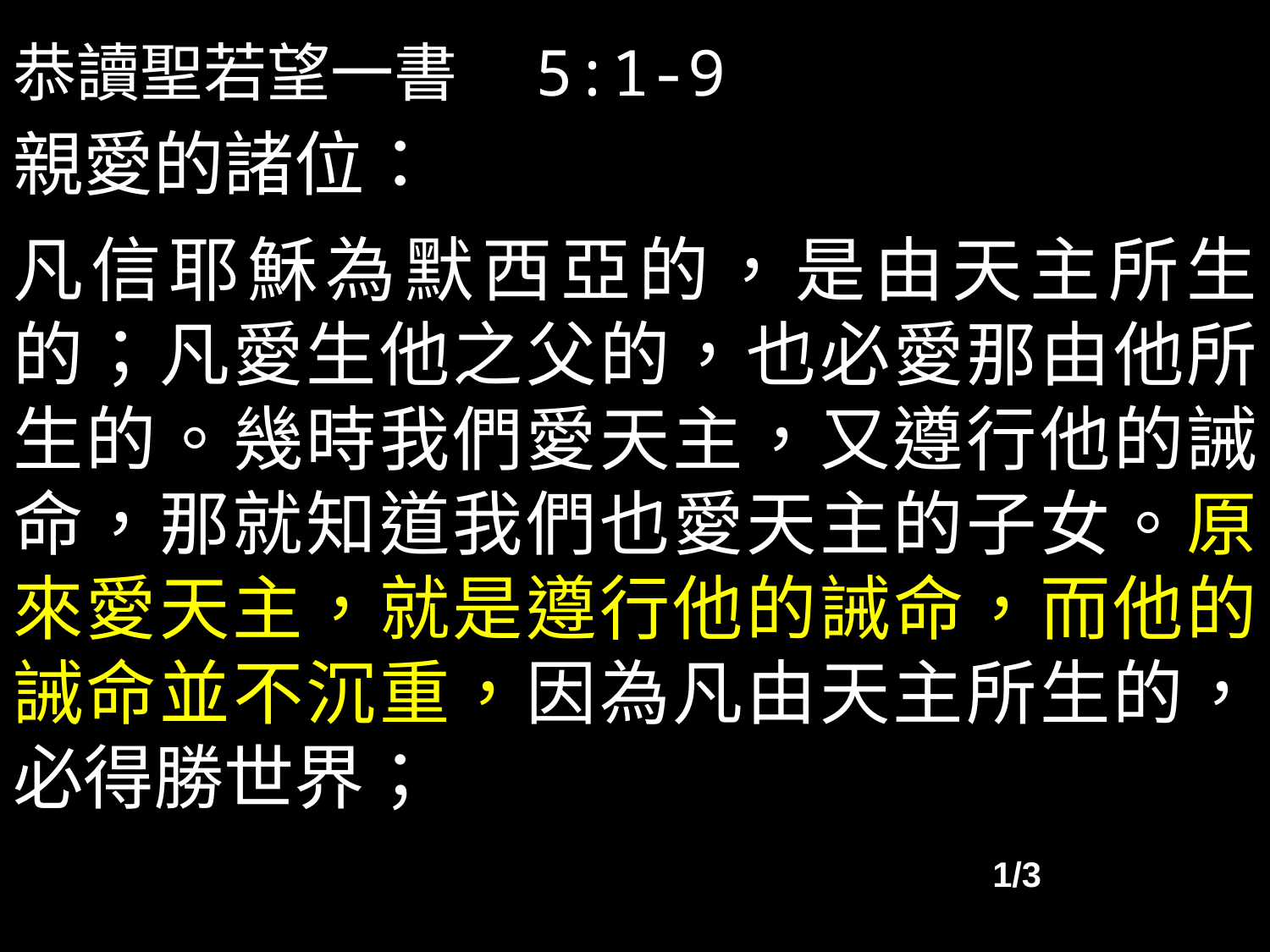

恭讀聖若望一書　5:1-9
親愛的諸位：
凡信耶穌為默西亞的，是由天主所生的；凡愛生他之父的，也必愛那由他所生的。幾時我們愛天主，又遵行他的誡命，那就知道我們也愛天主的子女。原來愛天主，就是遵行他的誡命，而他的誡命並不沉重，因為凡由天主所生的，必得勝世界；
1/3